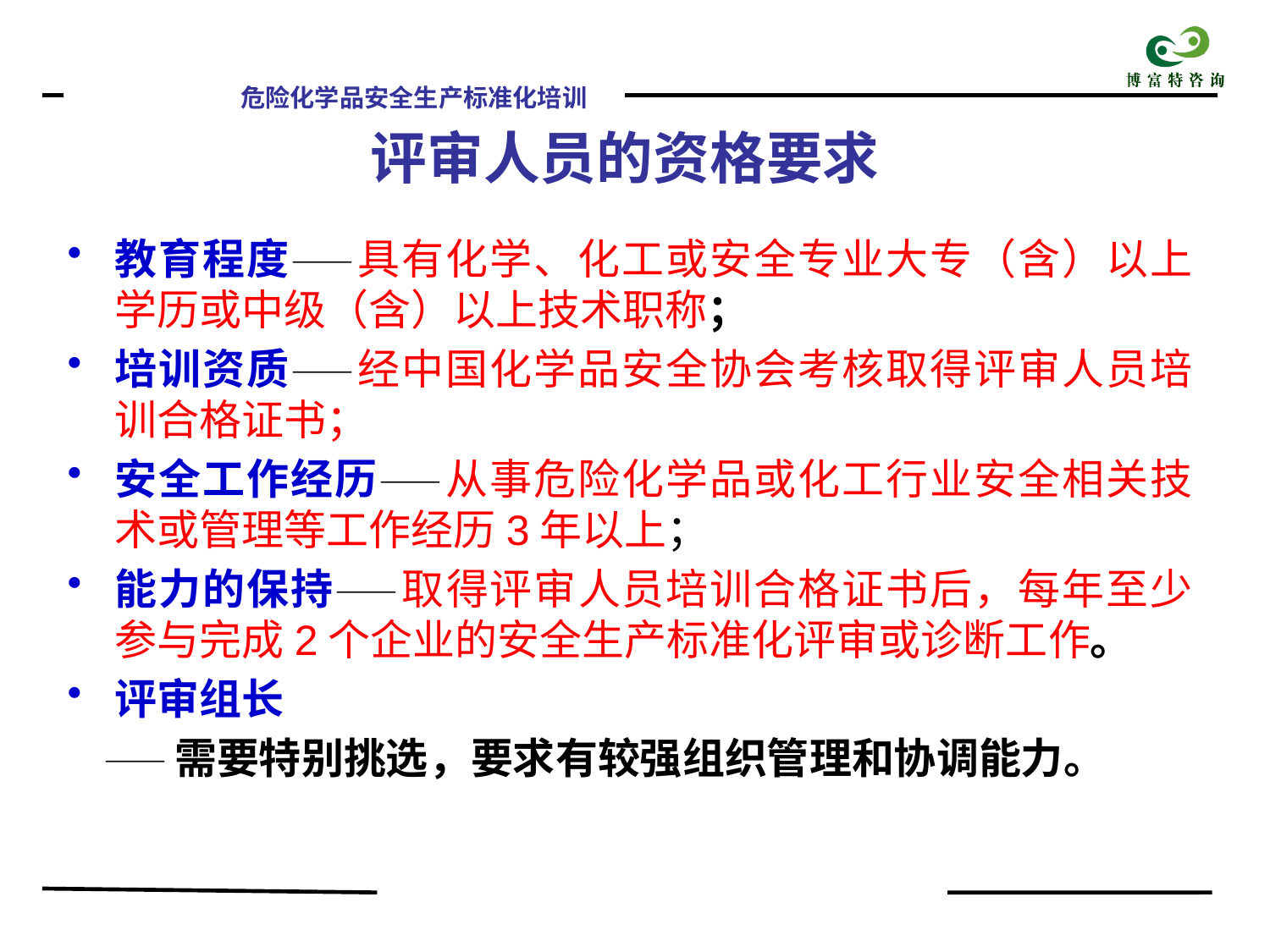

评审人员的资格要求
教育程度——具有化学、化工或安全专业大专（含）以上学历或中级（含）以上技术职称；
培训资质——经中国化学品安全协会考核取得评审人员培训合格证书；
安全工作经历——从事危险化学品或化工行业安全相关技术或管理等工作经历3年以上；
能力的保持——取得评审人员培训合格证书后，每年至少参与完成2个企业的安全生产标准化评审或诊断工作。
评审组长
     ——需要特别挑选，要求有较强组织管理和协调能力。